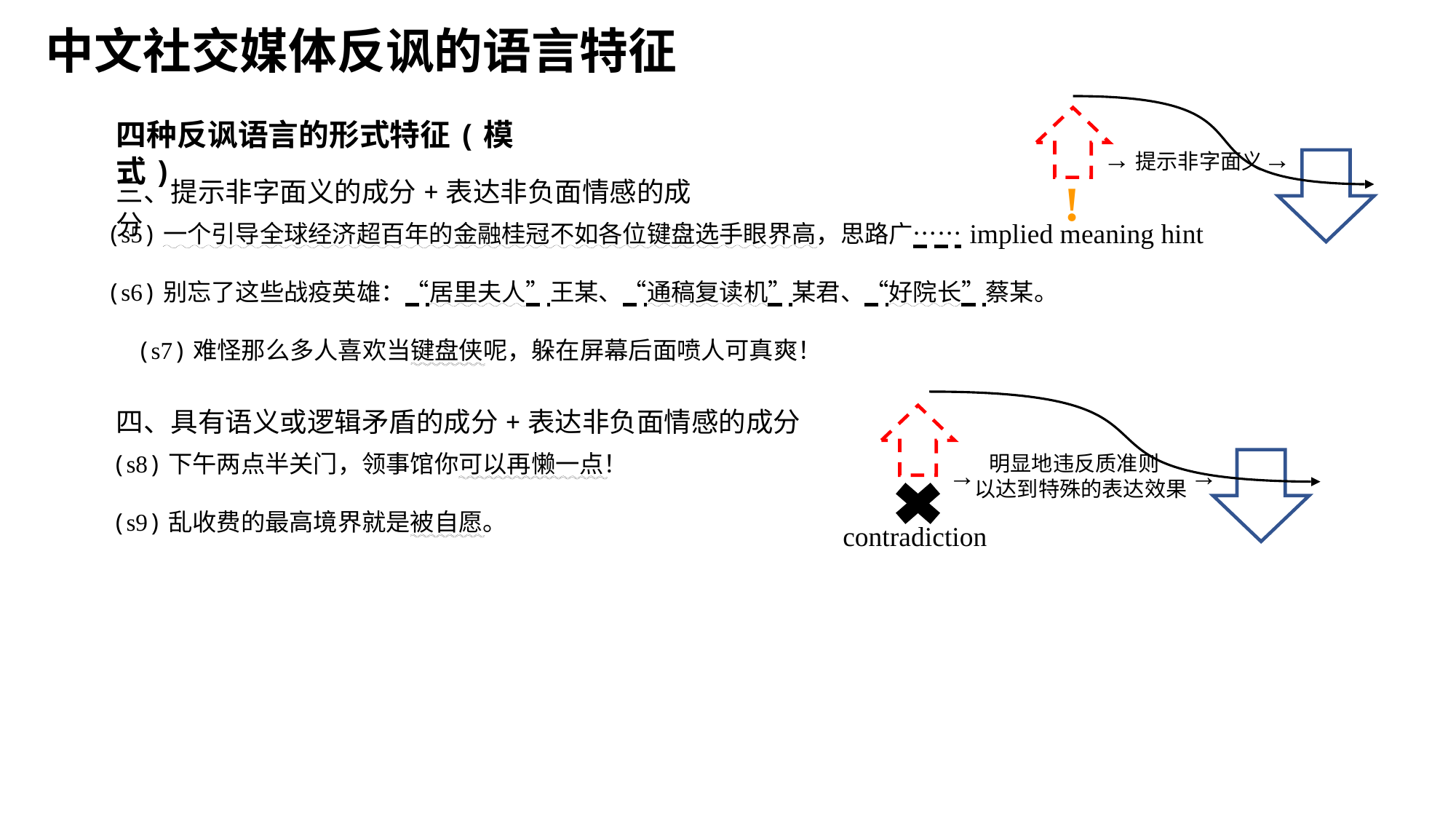

中文社交媒体反讽的语言特征

四种反讽语言的形式特征(模式)
→
→
提示非字面义

!
三、提示非字面义的成分+表达非负面情感的成分
implied meaning hint
(s5)一个引导全球经济超百年的金融桂冠不如各位键盘选手眼界高，思路广……

(s6)别忘了这些战疫英雄：“居里夫人”王某、“通稿复读机”某君、“好院长”蔡某。

     (s7)难怪那么多人喜欢当键盘侠呢，躲在屏幕后面喷人可真爽！

四、具有语义或逻辑矛盾的成分+表达非负面情感的成分

	(s8)下午两点半关门，领事馆你可以再懒一点！

	(s9)乱收费的最高境界就是被自愿。
  明显地违反质准则
以达到特殊的表达效果

→
→

contradiction